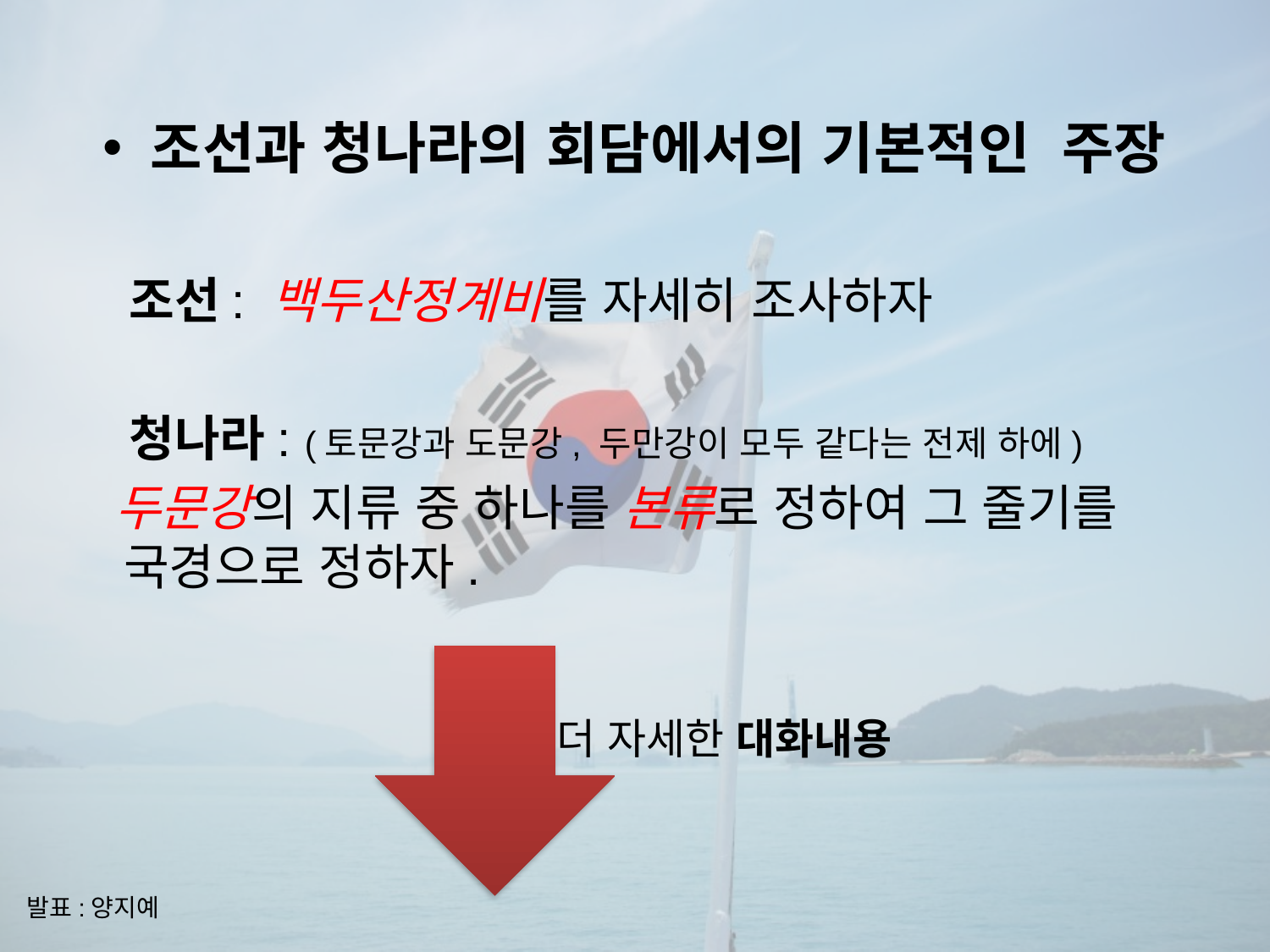

조선과 청나라의 회담에서의 기본적인  주장

   조선: 백두산정계비를 자세히 조사하자

   청나라: (토문강과 도문강, 두만강이 모두 같다는 전제 하에)
  두문강의 지류 중 하나를 본류로 정하여 그 줄기를 국경으로 정하자.

더 자세한 대화내용
발표:양지예